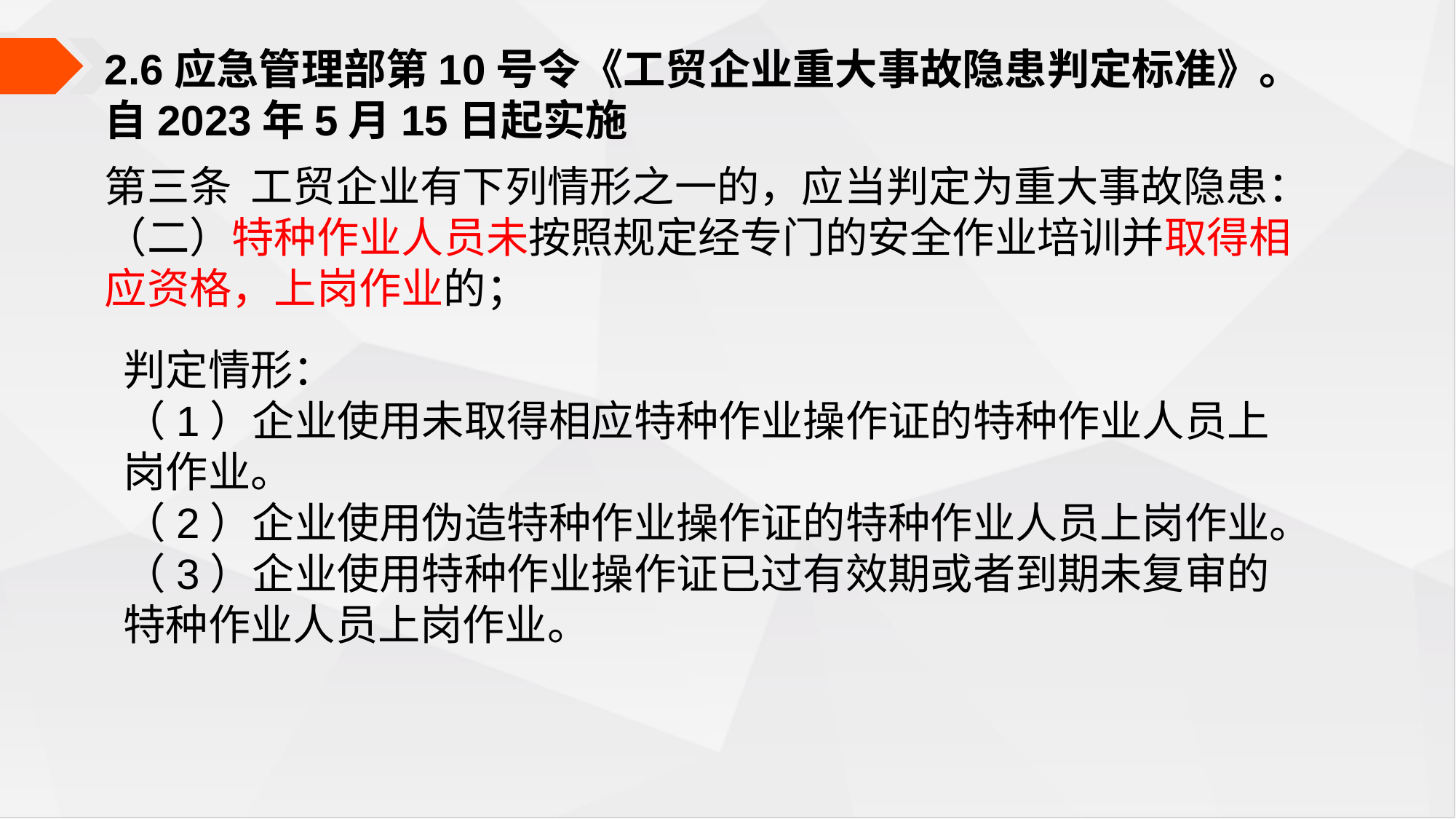

2.6应急管理部第10号令《工贸企业重大事故隐患判定标准》。自2023年5月15日起实施

第三条  工贸企业有下列情形之一的，应当判定为重大事故隐患：
（二）特种作业人员未按照规定经专门的安全作业培训并取得相应资格，上岗作业的；

判定情形：
（1）企业使用未取得相应特种作业操作证的特种作业人员上岗作业。
（2）企业使用伪造特种作业操作证的特种作业人员上岗作业。
（3）企业使用特种作业操作证已过有效期或者到期未复审的特种作业人员上岗作业。